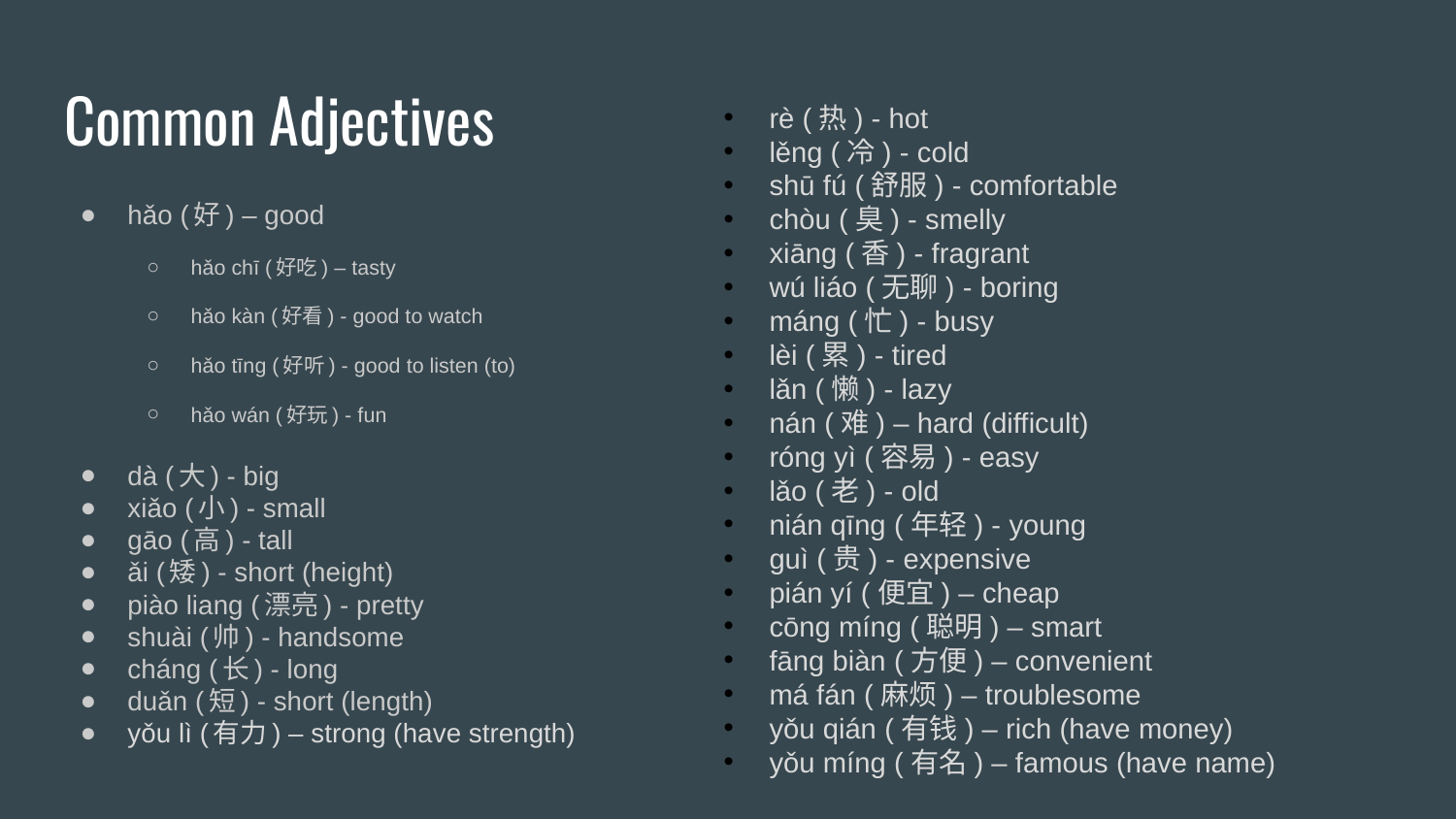

# Common Adjectives
rè (热) - hot
lěng (冷) - cold
shū fú (舒服) - comfortable
chòu (臭) - smelly
xiāng (香) - fragrant
wú liáo (无聊) - boring
máng (忙) - busy
lèi (累) - tired
lǎn (懒) - lazy
nán (难) – hard (difficult)
róng yì (容易) - easy
lǎo (老) - old
nián qīng (年轻) - young
guì (贵) - expensive
pián yí (便宜) – cheap
cōng míng (聪明) – smart
fāng biàn (方便) – convenient
má fán (麻烦) – troublesome
yǒu qián (有钱) – rich (have money)
yǒu míng (有名) – famous (have name)

hǎo (好) – good
hǎo chī (好吃) – tasty
hǎo kàn (好看) - good to watch
hǎo tīng (好听) - good to listen (to)
hǎo wán (好玩) - fun

dà (大) - big
xiǎo (小) - small
gāo (高) - tall
ǎi (矮) - short (height)
piào liang (漂亮) - pretty
shuài (帅) - handsome
cháng (长) - long
duǎn (短) - short (length)
yǒu lì (有力) – strong (have strength)